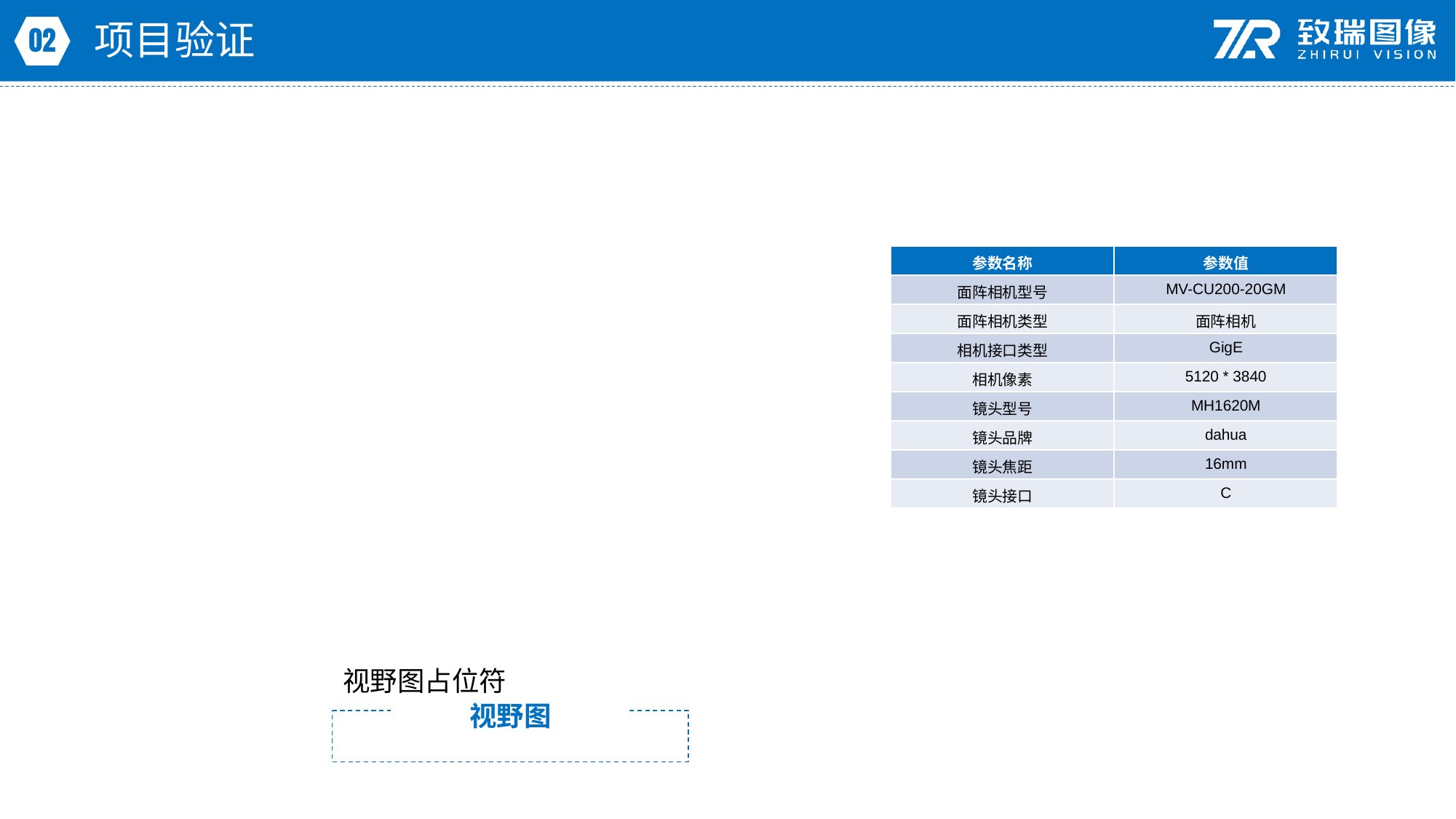

项目验证
02
| 参数名称 | 参数值 |
| --- | --- |
| 面阵相机型号 | MV-CU200-20GM |
| 面阵相机类型 | 面阵相机 |
| 相机接口类型 | GigE |
| 相机像素 | 5120 \* 3840 |
| 镜头型号 | MH1620M |
| 镜头品牌 | dahua |
| 镜头焦距 | 16mm |
| 镜头接口 | C |
视野图占位符
视野图